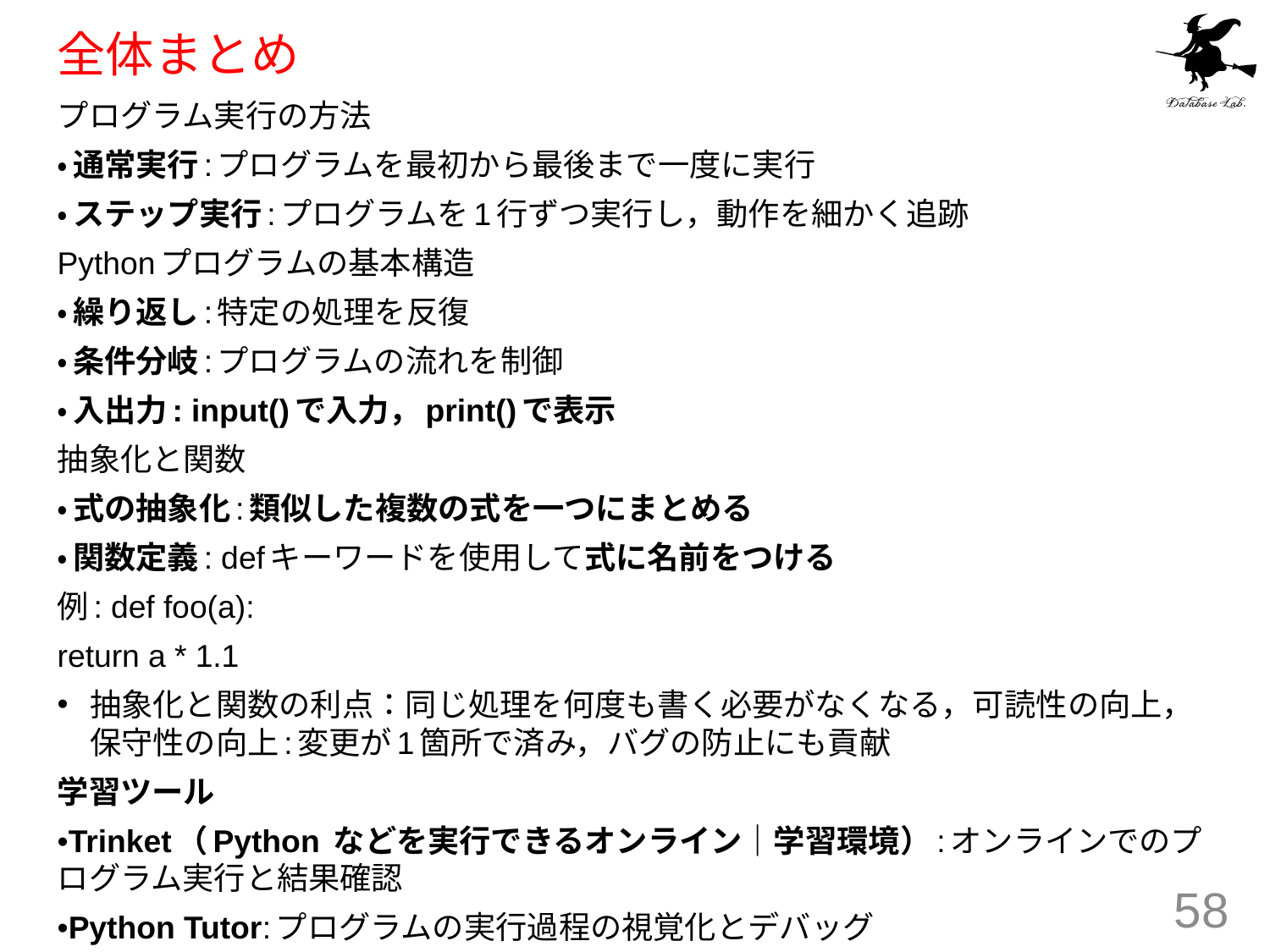

# 全体まとめ
プログラム実行の方法
•通常実行:プログラムを最初から最後まで一度に実行
•ステップ実行:プログラムを1行ずつ実行し，動作を細かく追跡
Pythonプログラムの基本構造
•繰り返し:特定の処理を反復
•条件分岐:プログラムの流れを制御
•入出力: input()で入力，print()で表示
抽象化と関数
•式の抽象化:類似した複数の式を一つにまとめる
•関数定義: defキーワードを使用して式に名前をつける
例: def foo(a):
return a * 1.1
抽象化と関数の利点：同じ処理を何度も書く必要がなくなる，可読性の向上，保守性の向上:変更が1箇所で済み，バグの防止にも貢献
学習ツール
•Trinket（Python などを実行できるオンライン｜学習環境）:オンラインでのプログラム実行と結果確認
•Python Tutor:プログラムの実行過程の視覚化とデバッグ
58